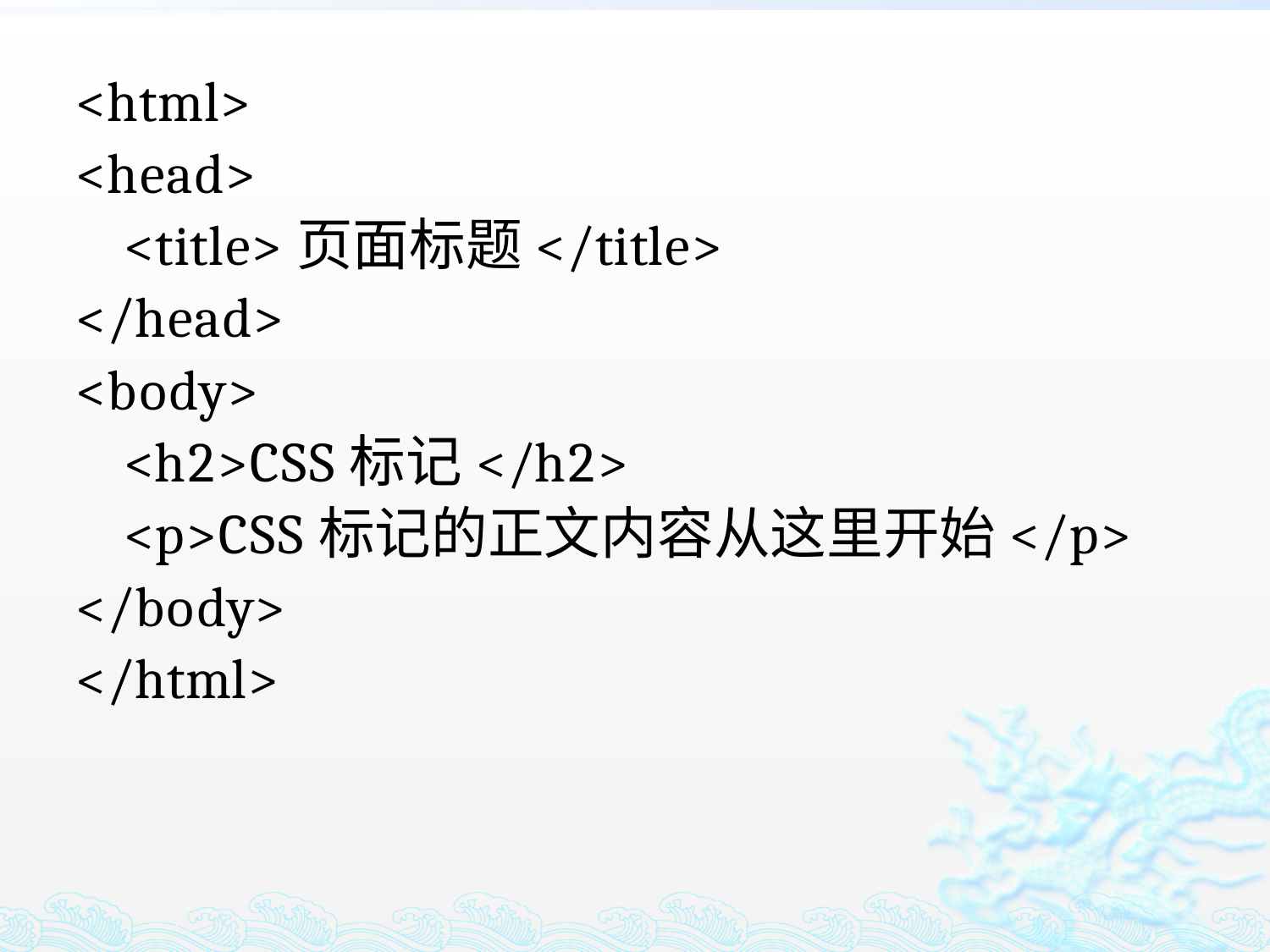

<html>
<head>
	<title>页面标题</title>
</head>
<body>
	<h2>CSS标记</h2>
	<p>CSS标记的正文内容从这里开始</p>
</body>
</html>